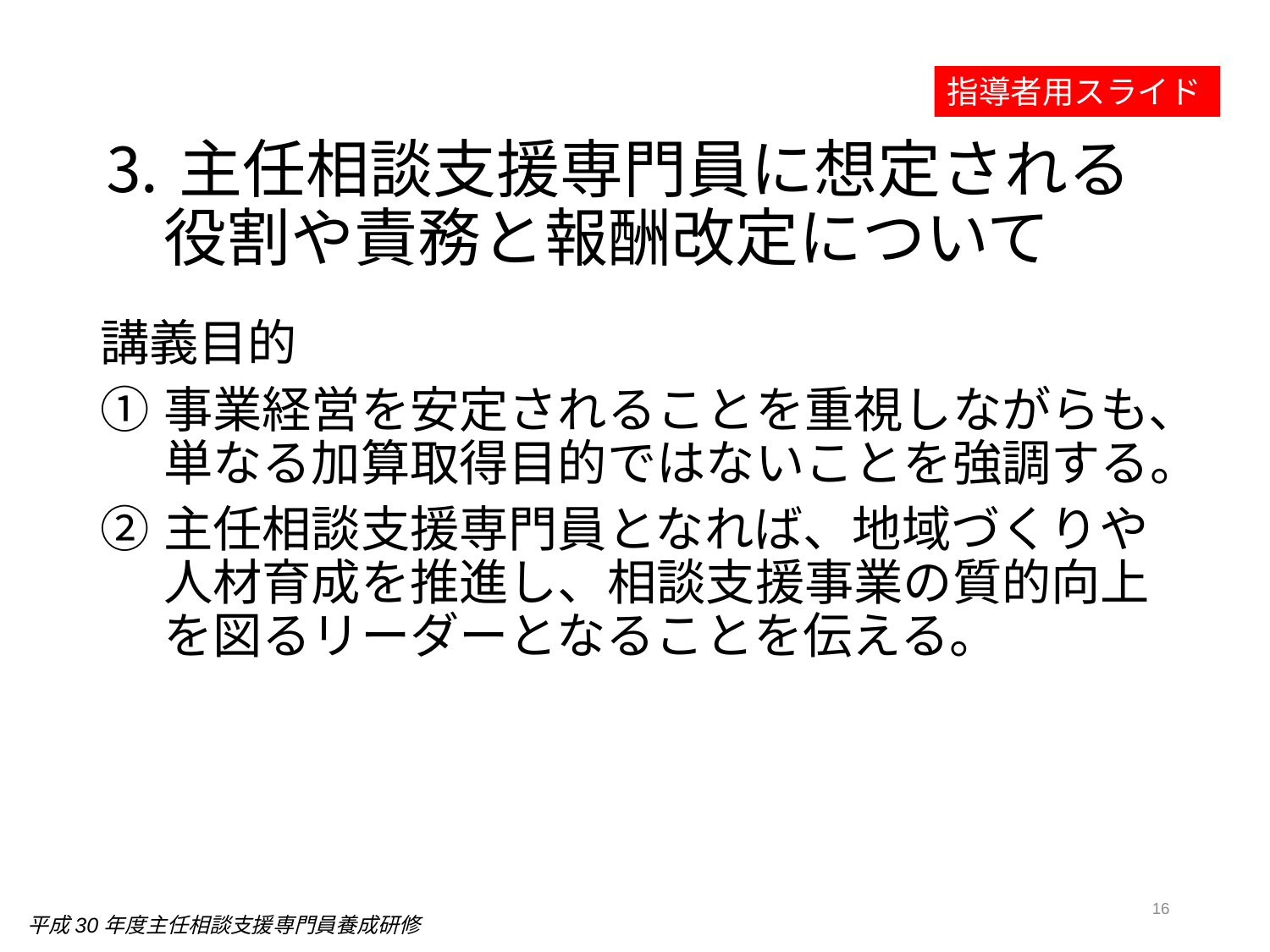

指導者用スライド
# ⒊主任相談支援専門員に想定される 　役割や責務と報酬改定について
講義目的
事業経営を安定されることを重視しながらも、単なる加算取得目的ではないことを強調する。
主任相談支援専門員となれば、地域づくりや人材育成を推進し、相談支援事業の質的向上を図るリーダーとなることを伝える。
16
平成30年度主任相談支援専門員養成研修